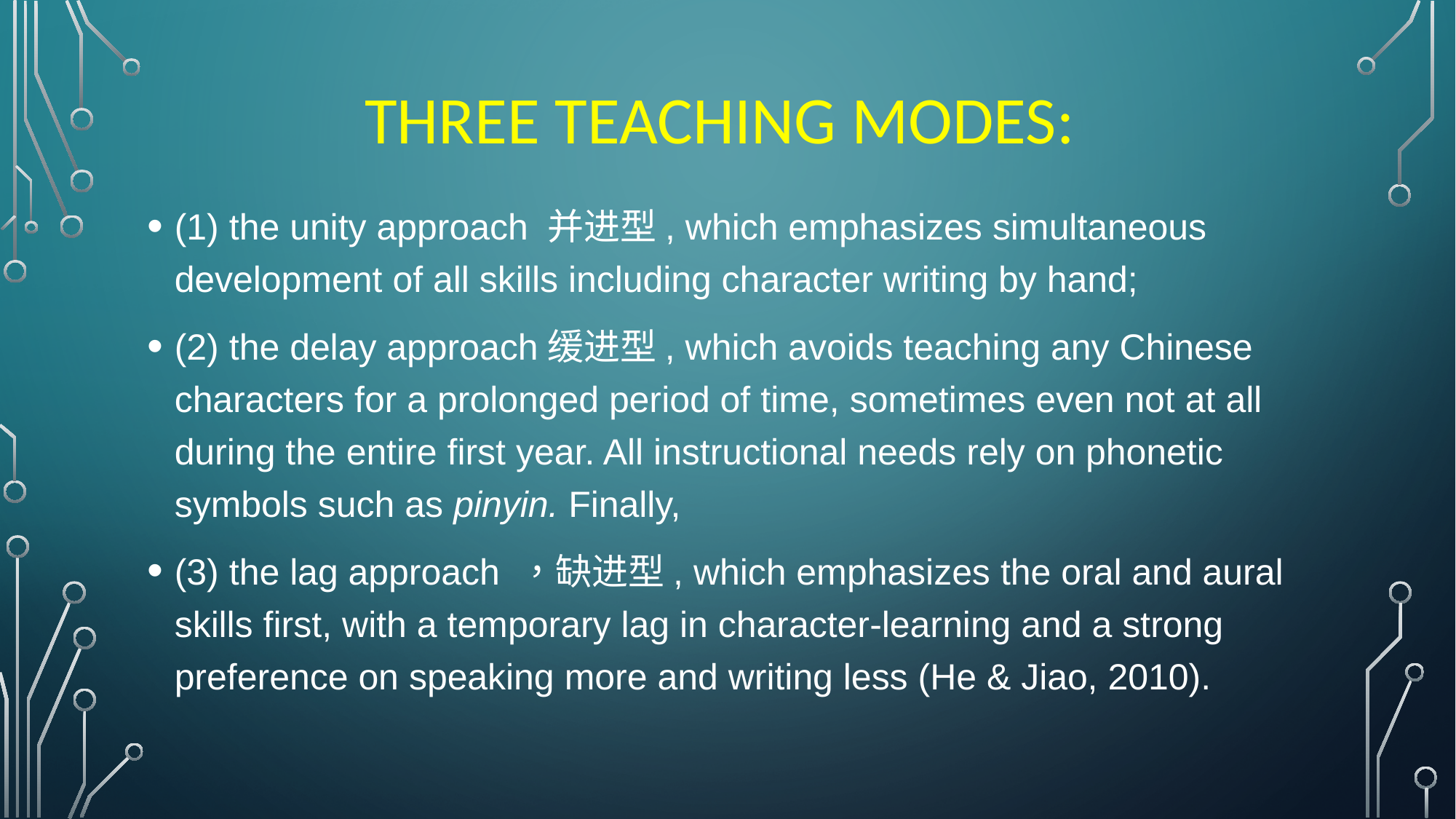

# Three Teaching Modes:
(1) the unity approach 并进型, which emphasizes simultaneous development of all skills including character writing by hand;
(2) the delay approach缓进型, which avoids teaching any Chinese characters for a prolonged period of time, sometimes even not at all during the entire first year. All instructional needs rely on phonetic symbols such as pinyin. Finally,
(3) the lag approach ，缺进型, which emphasizes the oral and aural skills first, with a temporary lag in character-learning and a strong preference on speaking more and writing less (He & Jiao, 2010).